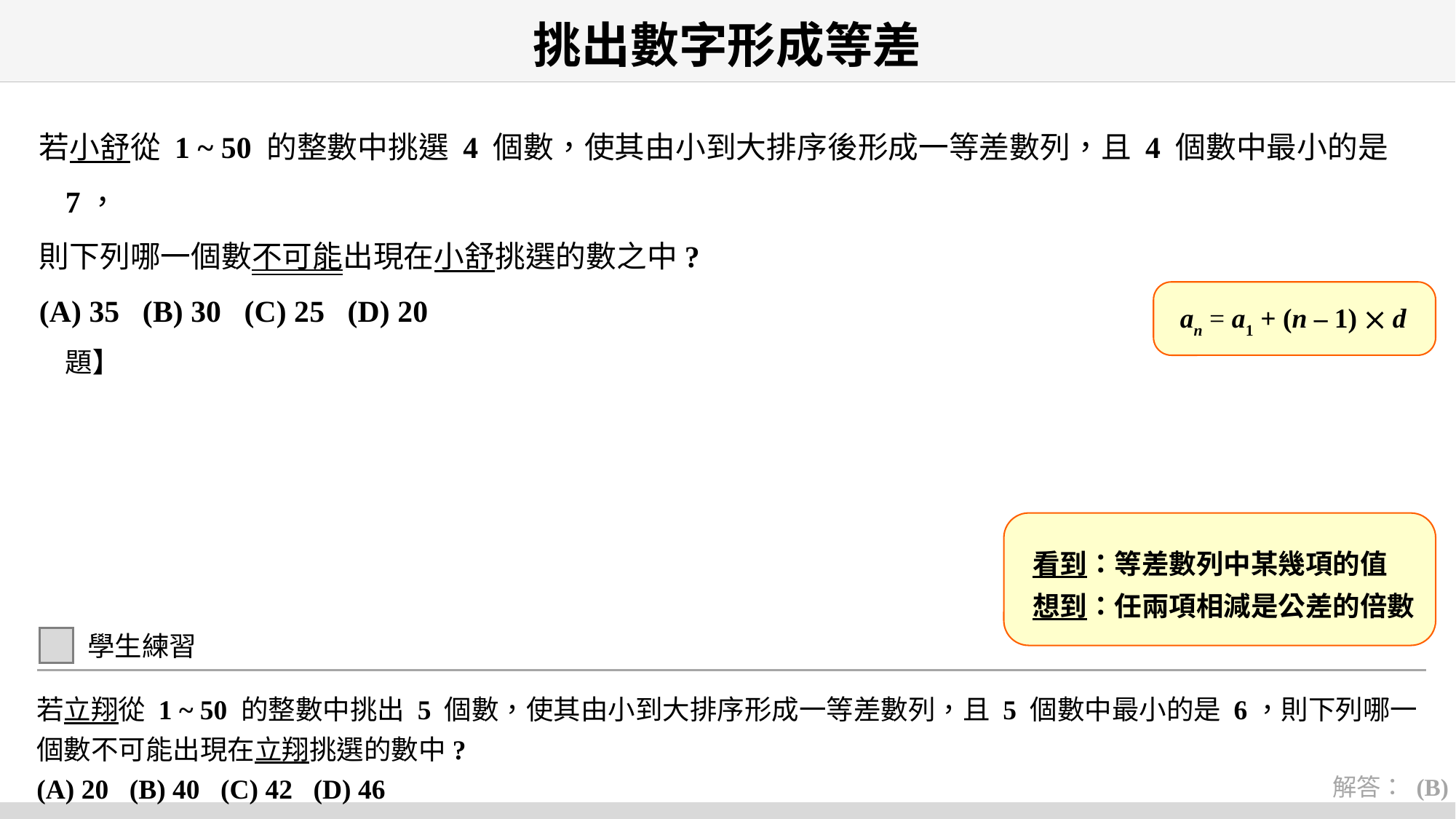

# 挑出數字形成等差
若小舒從 1 ~ 50 的整數中挑選 4 個數，使其由小到大排序後形成一等差數列，且 4 個數中最小的是 7，
則下列哪一個數不可能出現在小舒挑選的數之中?
(A) 35   (B) 30   (C) 25   (D) 20                                                                                                    【107 會考 第 16 題】
an = a1 + (n – 1) × d
看到：等差數列中某幾項的值
想到：任兩項相減是公差的倍數
學生練習

若立翔從 1 ~ 50 的整數中挑出 5 個數，使其由小到大排序形成一等差數列，且 5 個數中最小的是 6，則下列哪一個數不可能出現在立翔挑選的數中?
(A) 20   (B) 40   (C) 42   (D) 46
解答： (B)